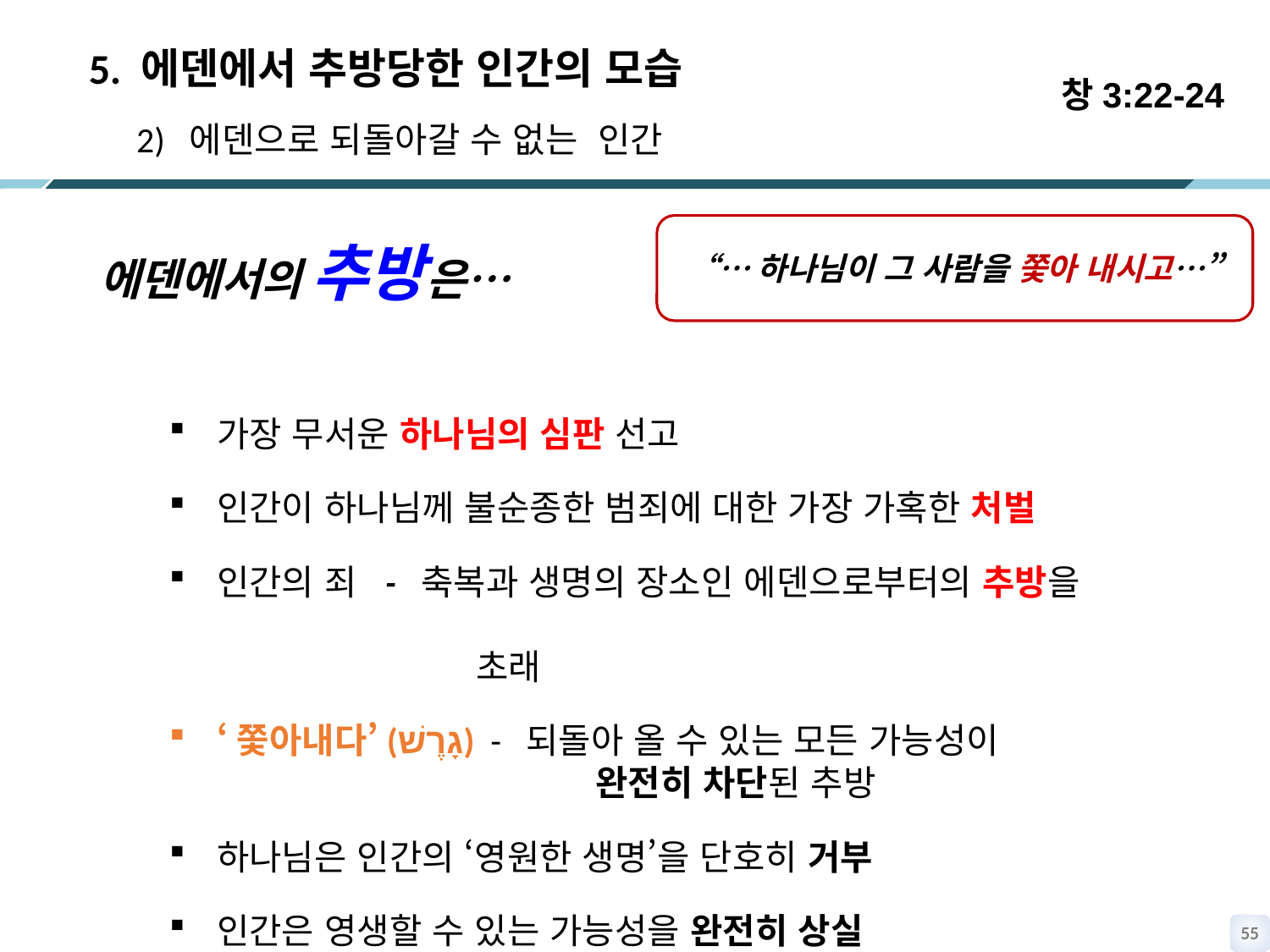

창3:22-24

        5. 에덴에서 추방당한 인간의 모습
             2)  에덴으로 되돌아갈 수 없는  인간

에덴에서의 추방은…

“…하나님이 그 사람을 쫓아 내시고…”

가장 무서운 하나님의 심판 선고

인간이 하나님께 불순종한 범죄에 대한 가장 가혹한 처벌

인간의 죄  -  축복과 생명의 장소인 에덴으로부터의 추방을
                              초래

‘쫓아내다’(גָרֶשׁ)  -  되돌아 올 수 있는 모든 가능성이
                                          완전히 차단된 추방

하나님은 인간의 ‘영원한 생명’을 단호히 거부

인간은 영생할 수 있는 가능성을 완전히 상실

55